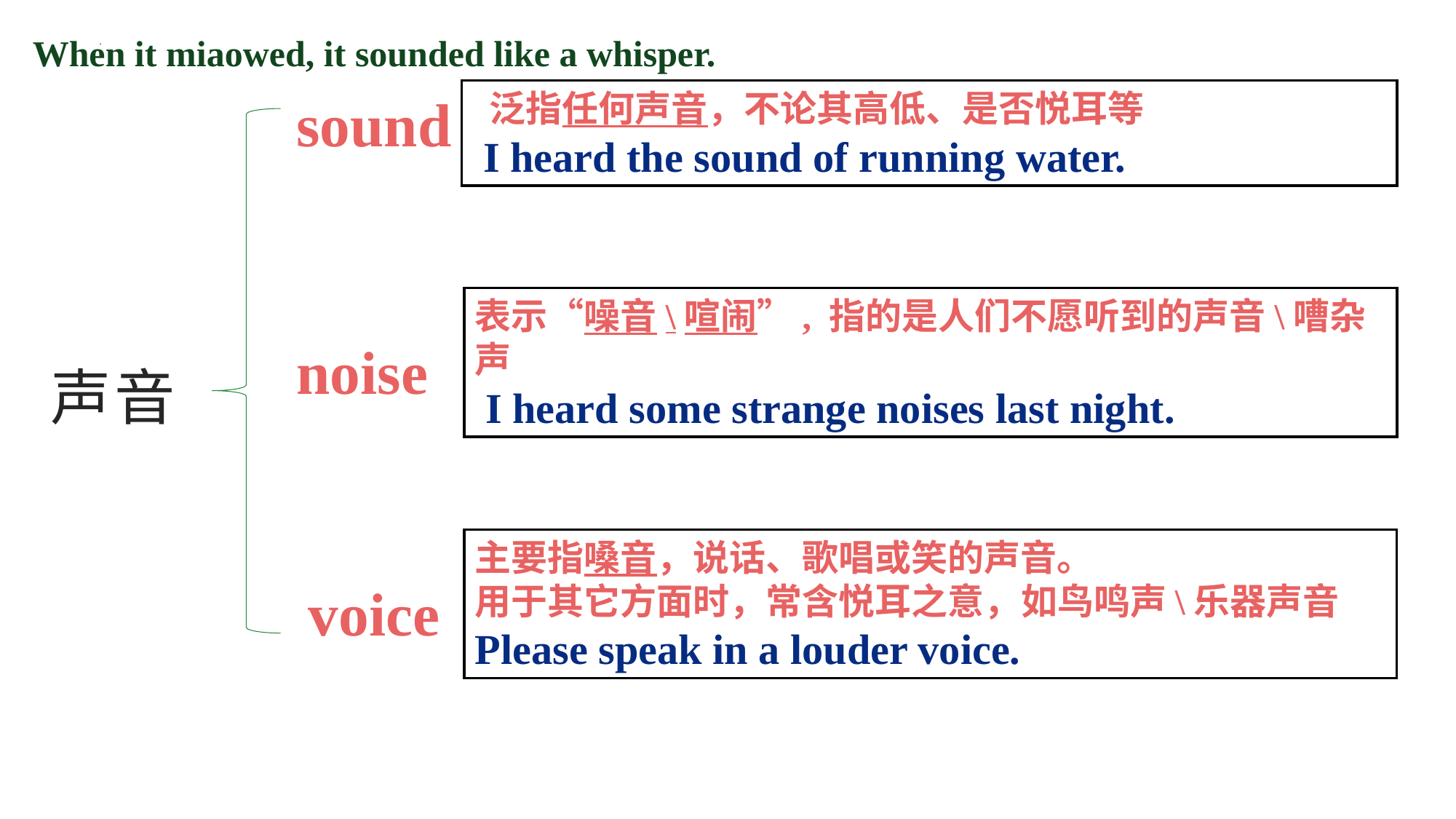

When it miaowed, it sounded like a whisper.
 泛指任何声音，不论其高低、是否悦耳等
 I heard the sound of running water.
sound

表示“噪音\喧闹”, 指的是人们不愿听到的声音\嘈杂声
 I heard some strange noises last night.
noise

声音

主要指嗓音，说话、歌唱或笑的声音。
用于其它方面时，常含悦耳之意，如鸟鸣声\乐器声音Please speak in a louder voice.
voice